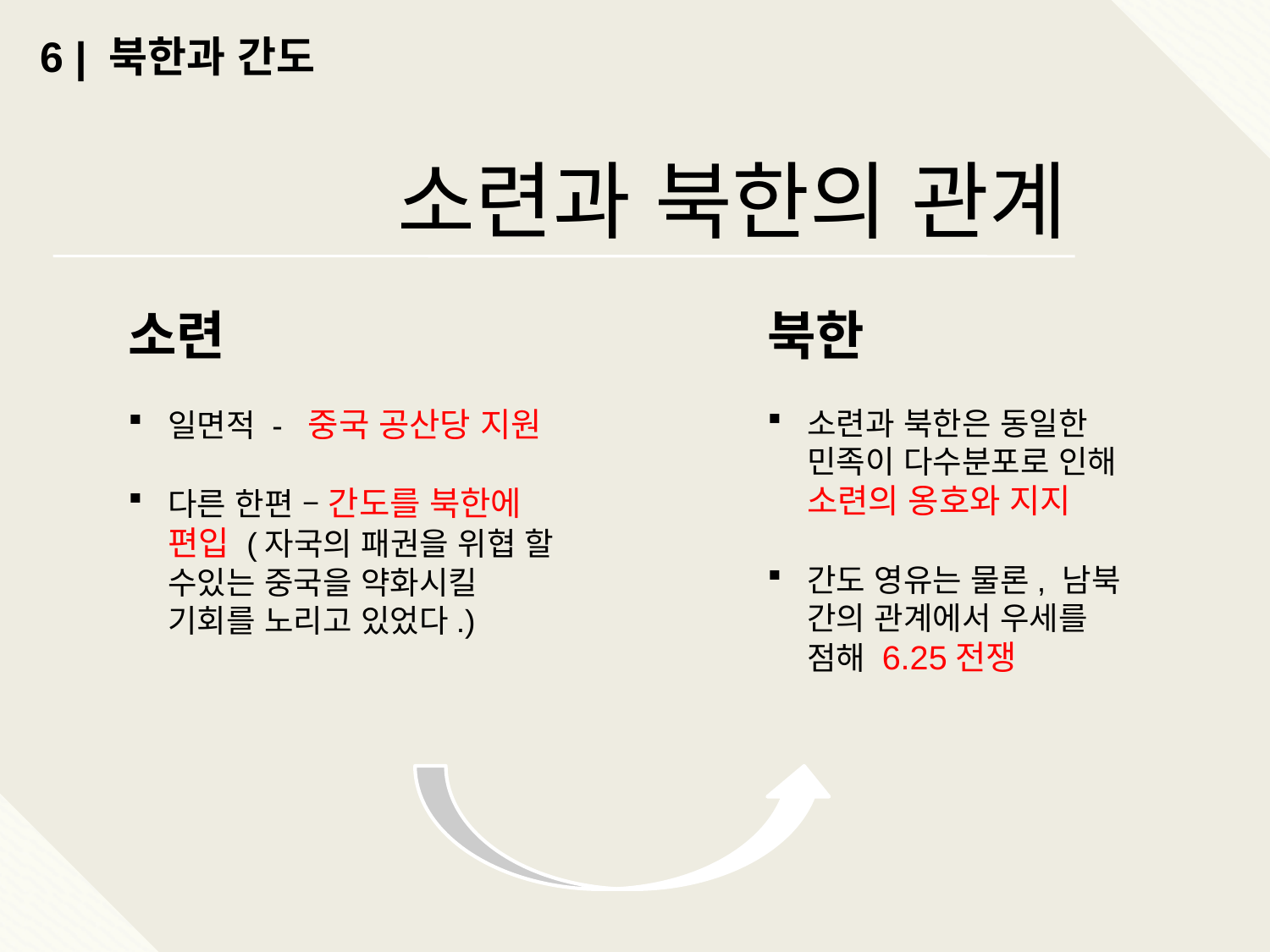

6 | 북한과 간도
소련과 북한의 관계
소련

일면적 -  중국 공산당 지원

다른 한편 – 간도를 북한에 편입 (자국의 패권을 위협 할 수있는 중국을 약화시킬 기회를 노리고 있었다.)

북한

소련과 북한은 동일한 민족이 다수분포로 인해 소련의 옹호와 지지

간도 영유는 물론, 남북 간의 관계에서 우세를 점해 6.25전쟁